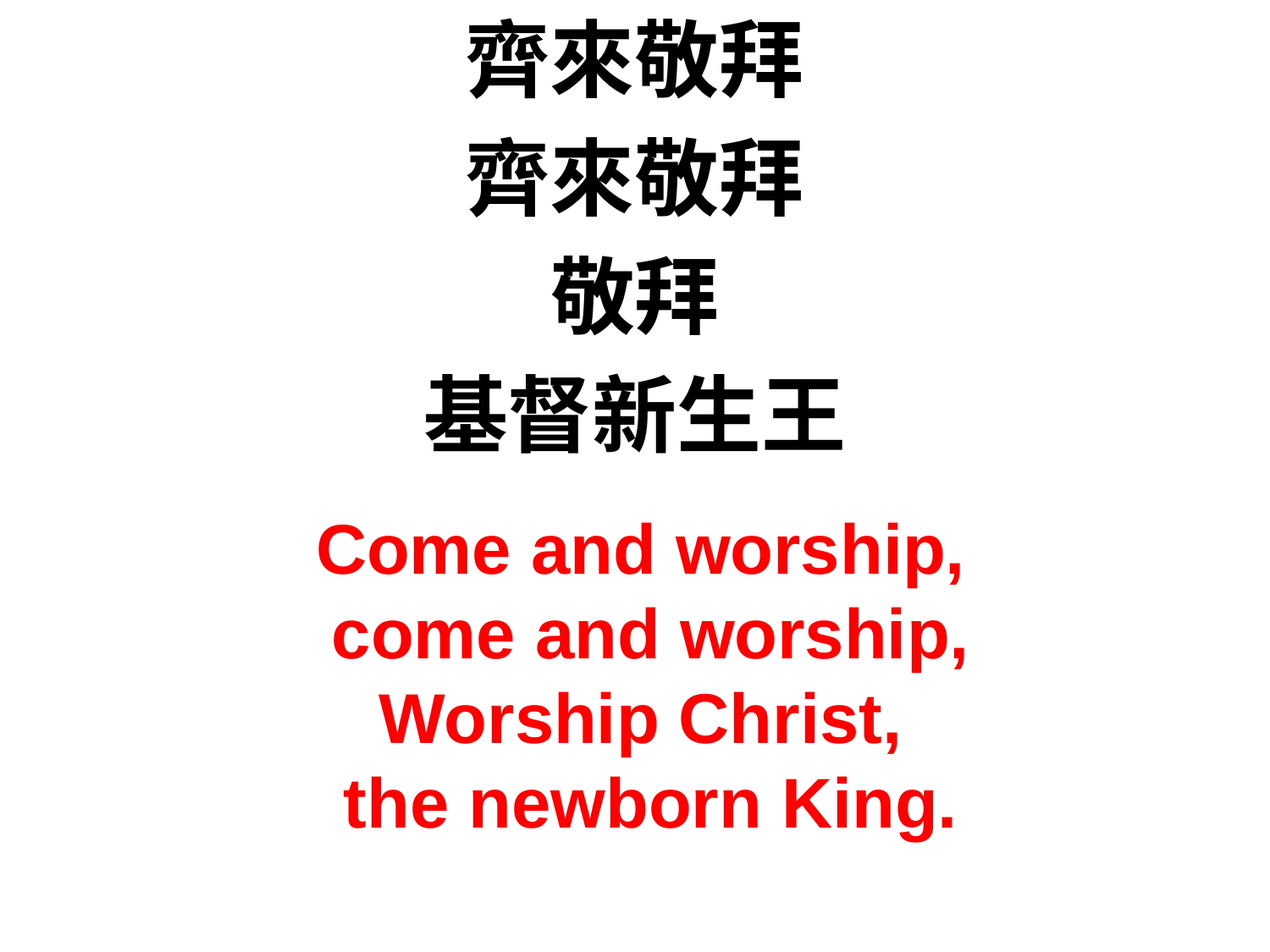

齊來敬拜
齊來敬拜
敬拜
基督新生王
Come and worship,
come and worship,
Worship Christ,
the newborn King.